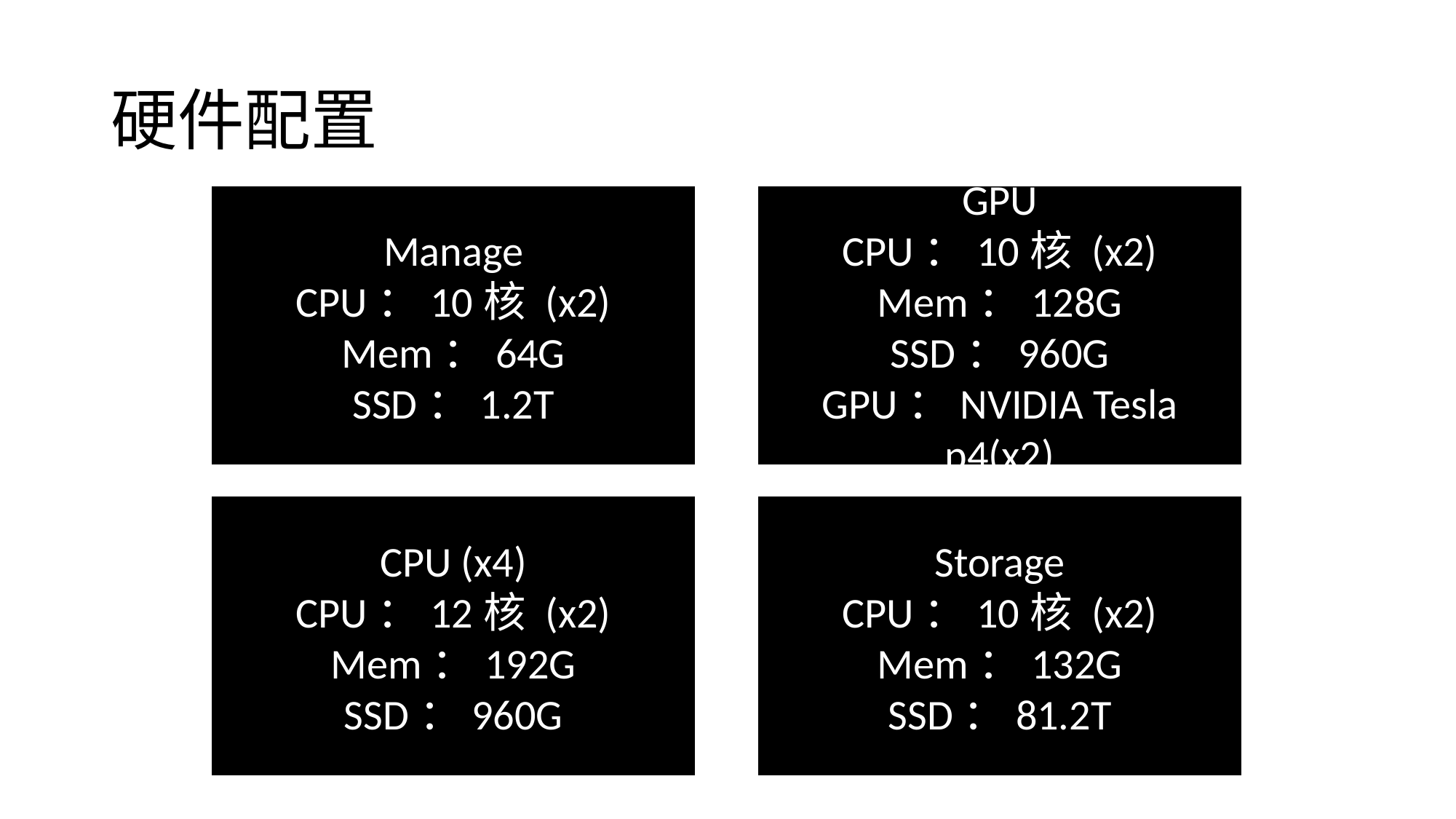

# 硬件配置
Manage
CPU：10核 (x2)
Mem：64G
SSD：1.2T
GPU
CPU：10核 (x2)
Mem：128G
SSD：960G
GPU：NVIDIA Tesla p4(x2)
CPU (x4)
CPU：12核 (x2)
Mem：192G
SSD：960G
Storage
CPU：10核 (x2)
Mem：132G
SSD：81.2T